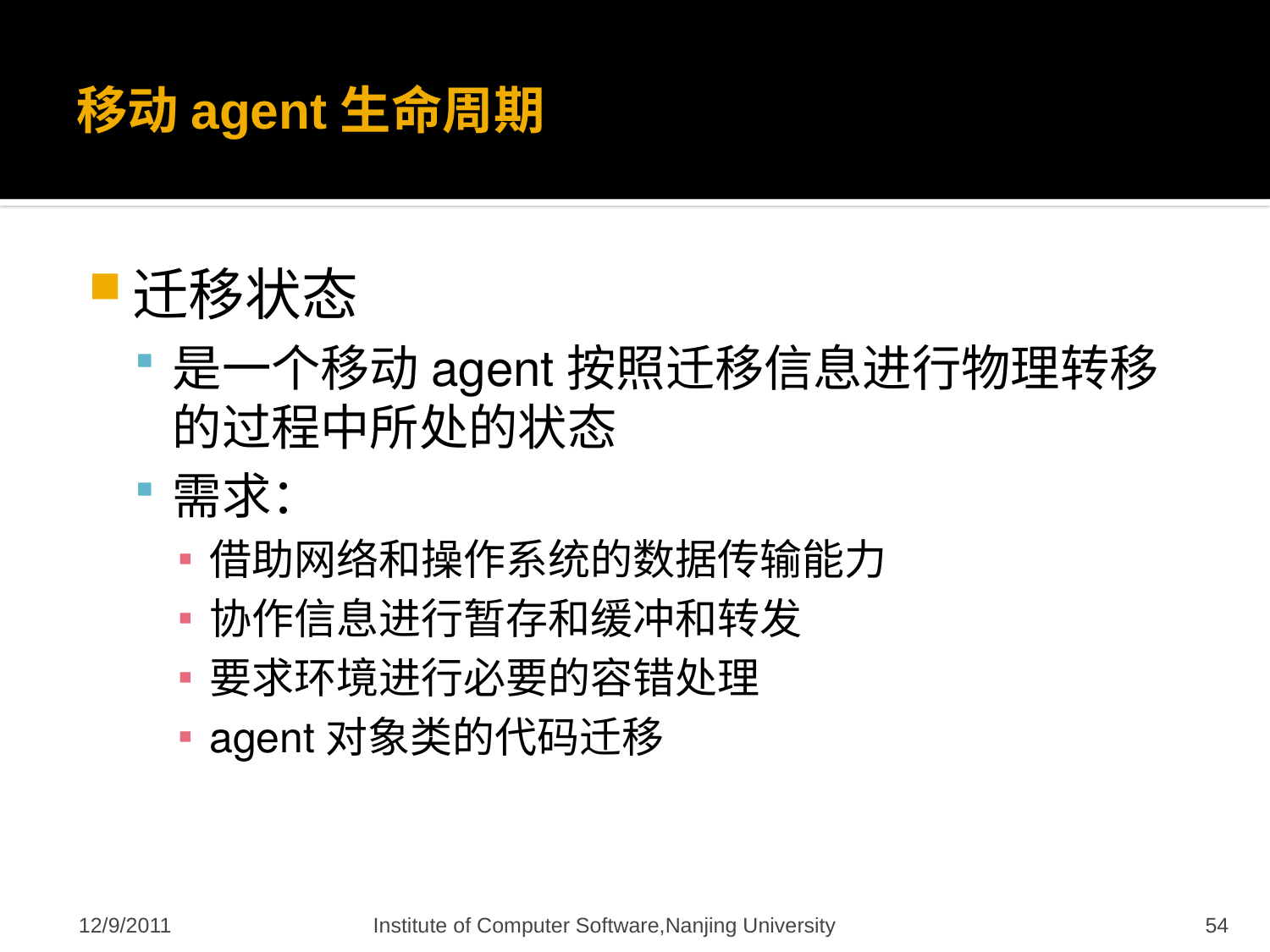

# 移动agent生命周期
迁移状态
是一个移动agent按照迁移信息进行物理转移的过程中所处的状态
需求：
借助网络和操作系统的数据传输能力
协作信息进行暂存和缓冲和转发
要求环境进行必要的容错处理
agent对象类的代码迁移
12/9/2011
Institute of Computer Software,Nanjing University
54